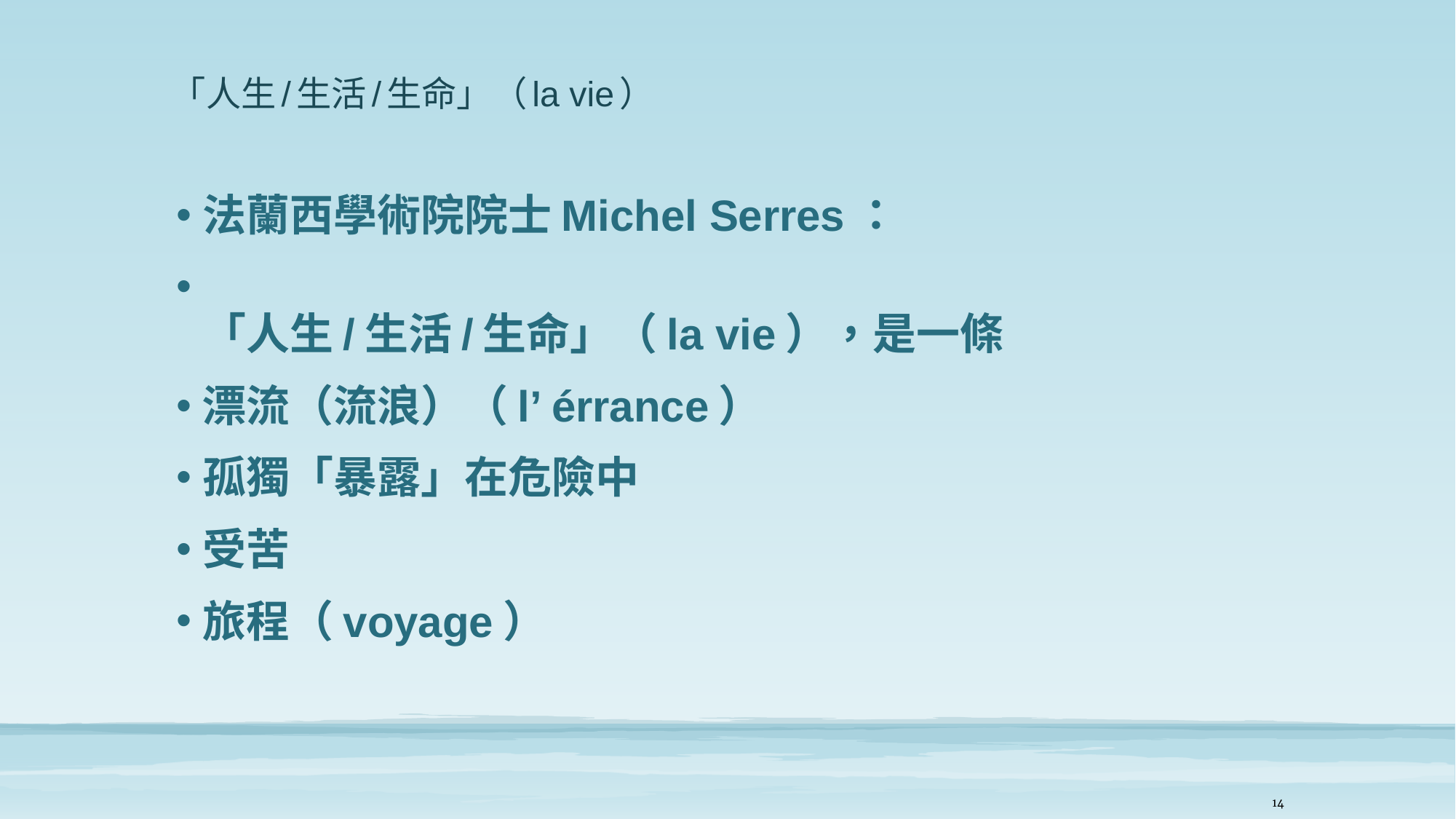

# 「人生/生活/生命」（la vie）
法蘭西學術院院士Michel Serres：
「人生/生活/生命」（la vie），是一條
漂流（流浪）（l’ érrance）
孤獨「暴露」在危險中
受苦
旅程（voyage）
14